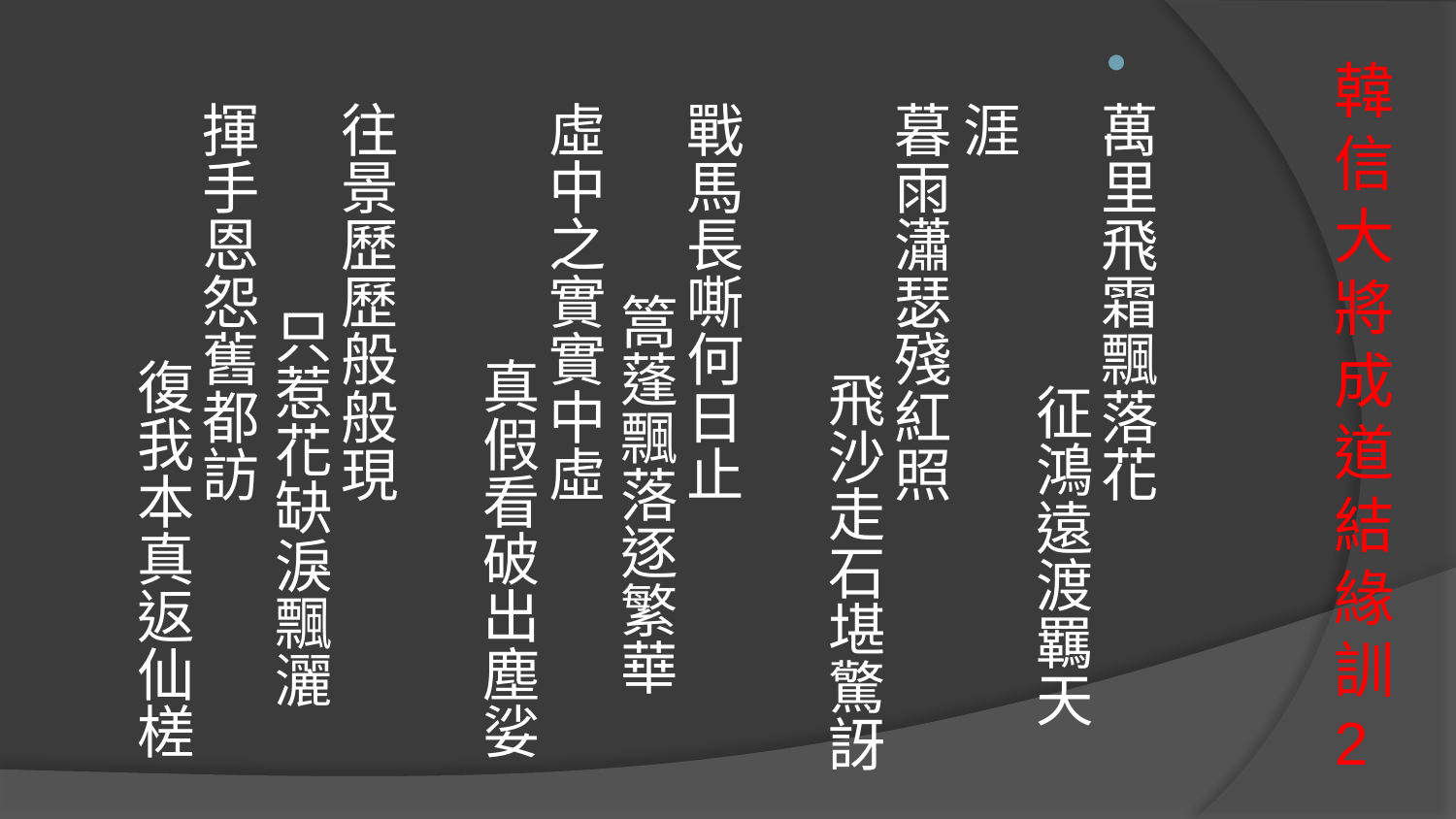

萬里飛霜飄落花                                            征鴻遠渡羈天涯
暮雨瀟瑟殘紅照                                           飛沙走石堪驚訝
戰馬長嘶何日止                                     篙蓬飄落逐繁華
虛中之實實中虛                                          真假看破出塵娑
往景歷歷般般現                                      只惹花缺淚飄灑
揮手恩怨舊都訪                                          復我本真返仙槎
# 韓信大將成道結緣訓2